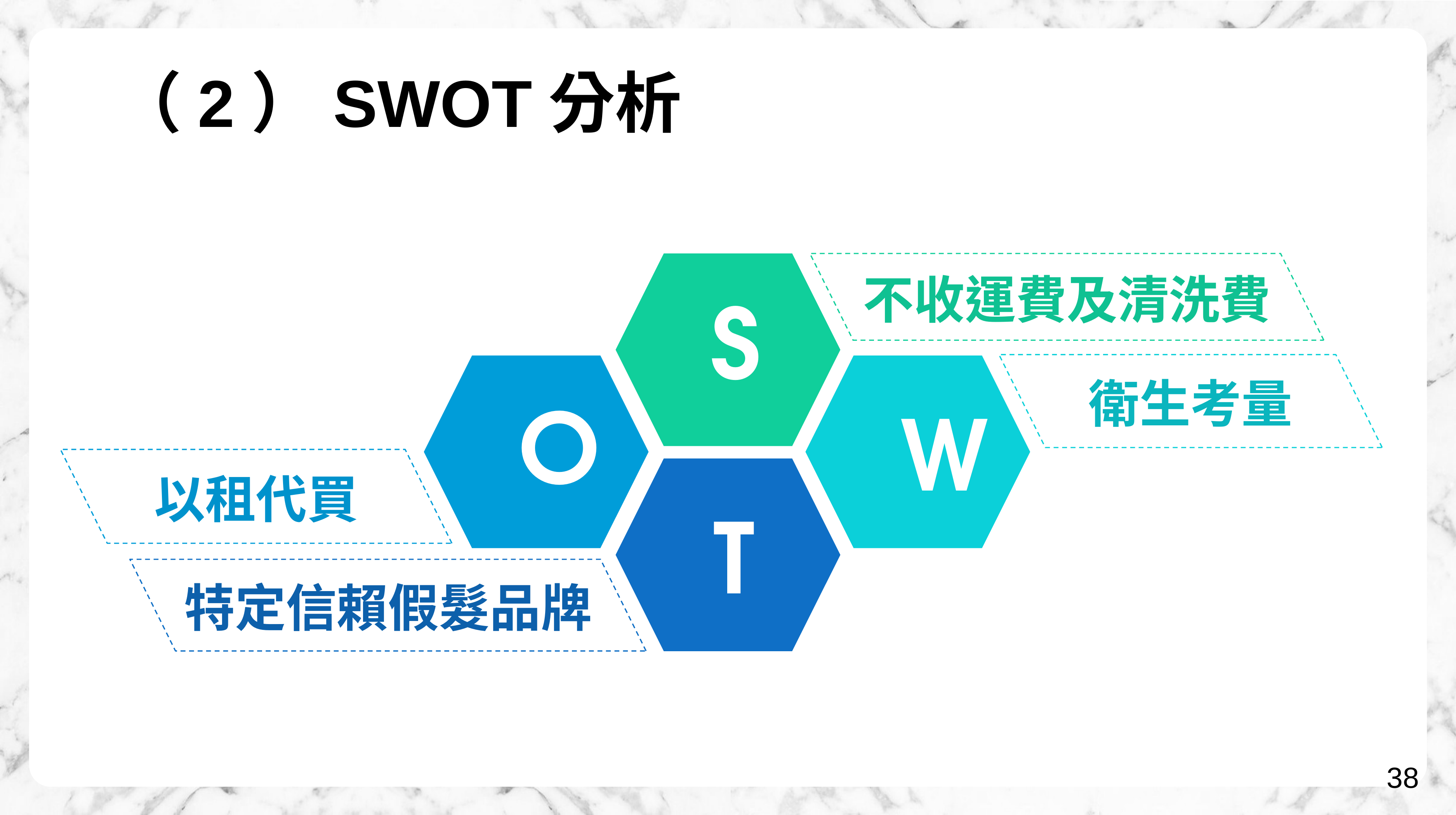

（2）SWOT分析

S

不收運費及清洗費

衛生考量

O

W

以租代買

T

特定信賴假髮品牌
38